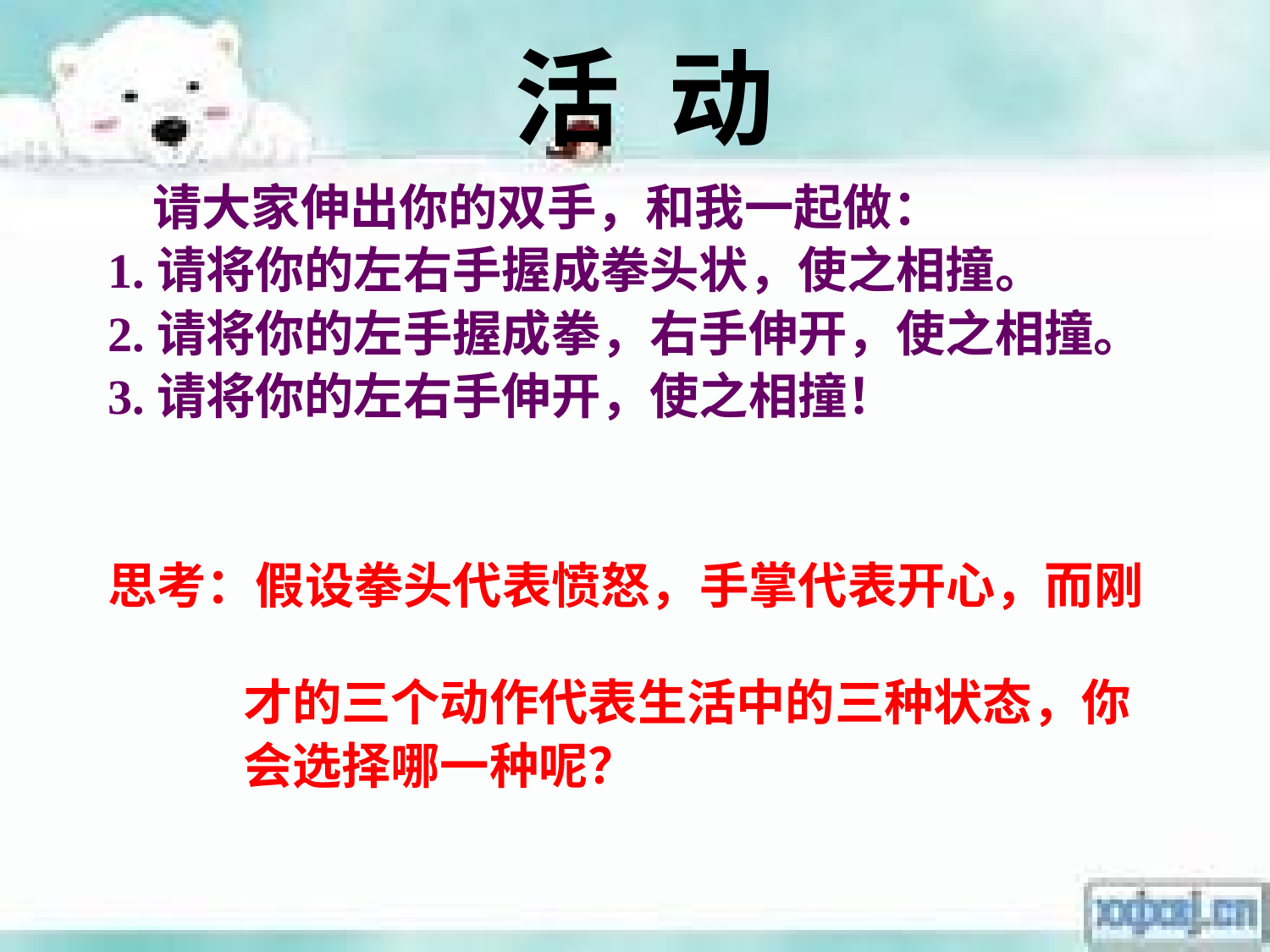

# 活  动
   请大家伸出你的双手，和我一起做：
1.请将你的左右手握成拳头状，使之相撞。
2.请将你的左手握成拳，右手伸开，使之相撞。
3.请将你的左右手伸开，使之相撞！

思考：假设拳头代表愤怒，手掌代表开心，而刚
           才的三个动作代表生活中的三种状态，你
           会选择哪一种呢？